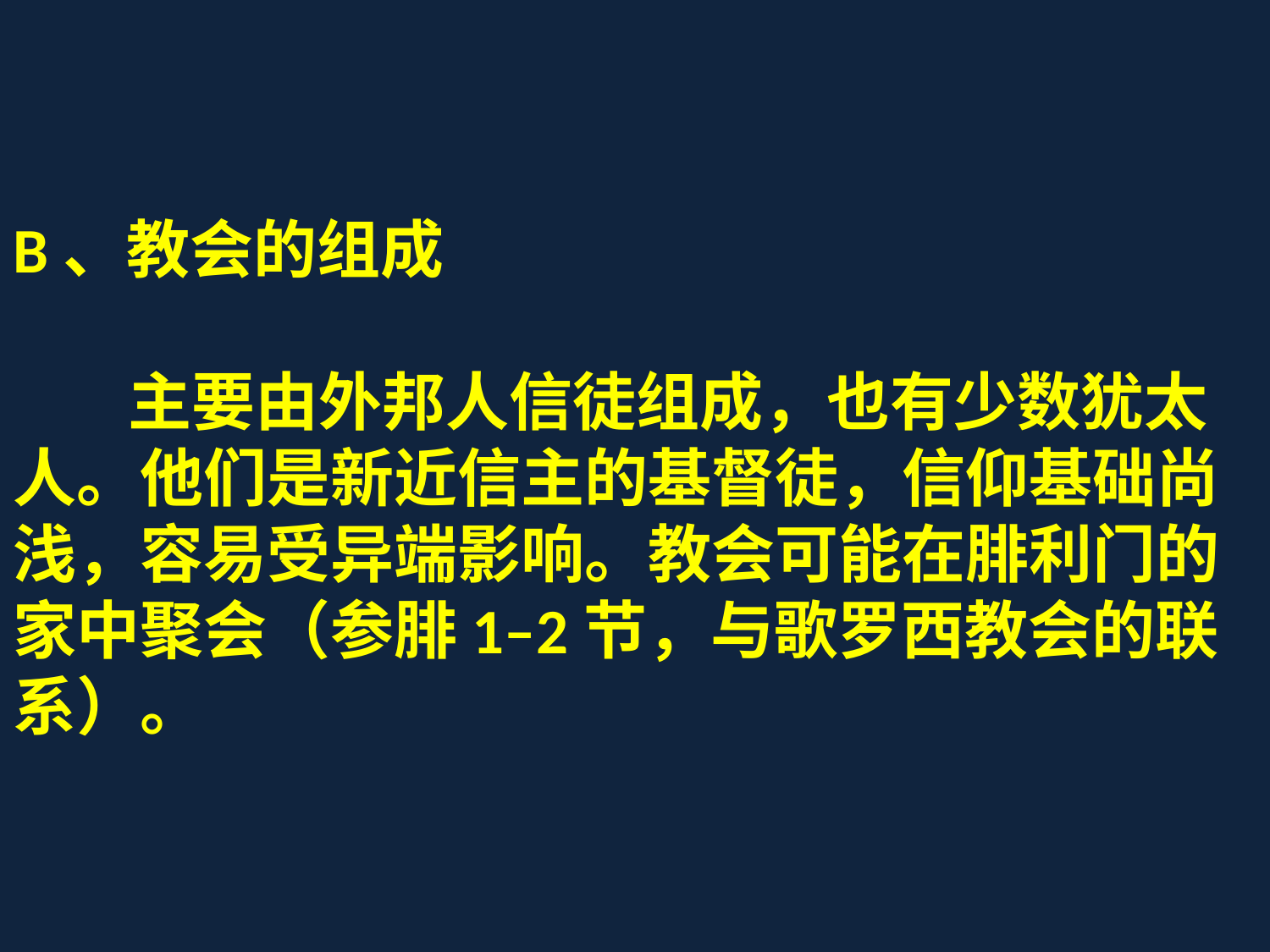

B、教会的组成

       主要由外邦人信徒组成，也有少数犹太人。他们是新近信主的基督徒，信仰基础尚浅，容易受异端影响。教会可能在腓利门的家中聚会（参腓1–2节，与歌罗西教会的联系）。